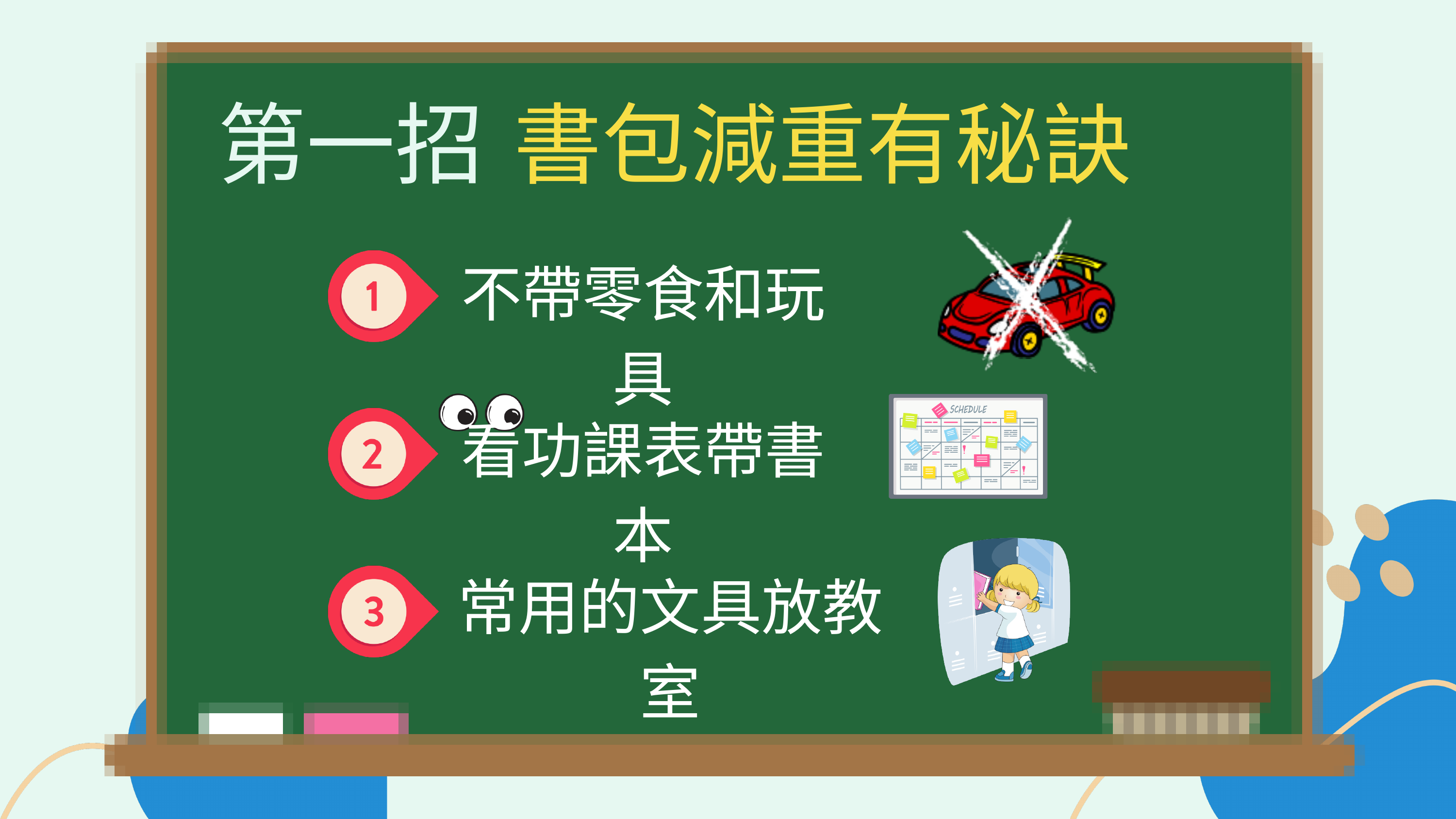

第一招
書包減重有秘訣

不帶零食和玩具

看功課表帶書本

常用的文具放教室